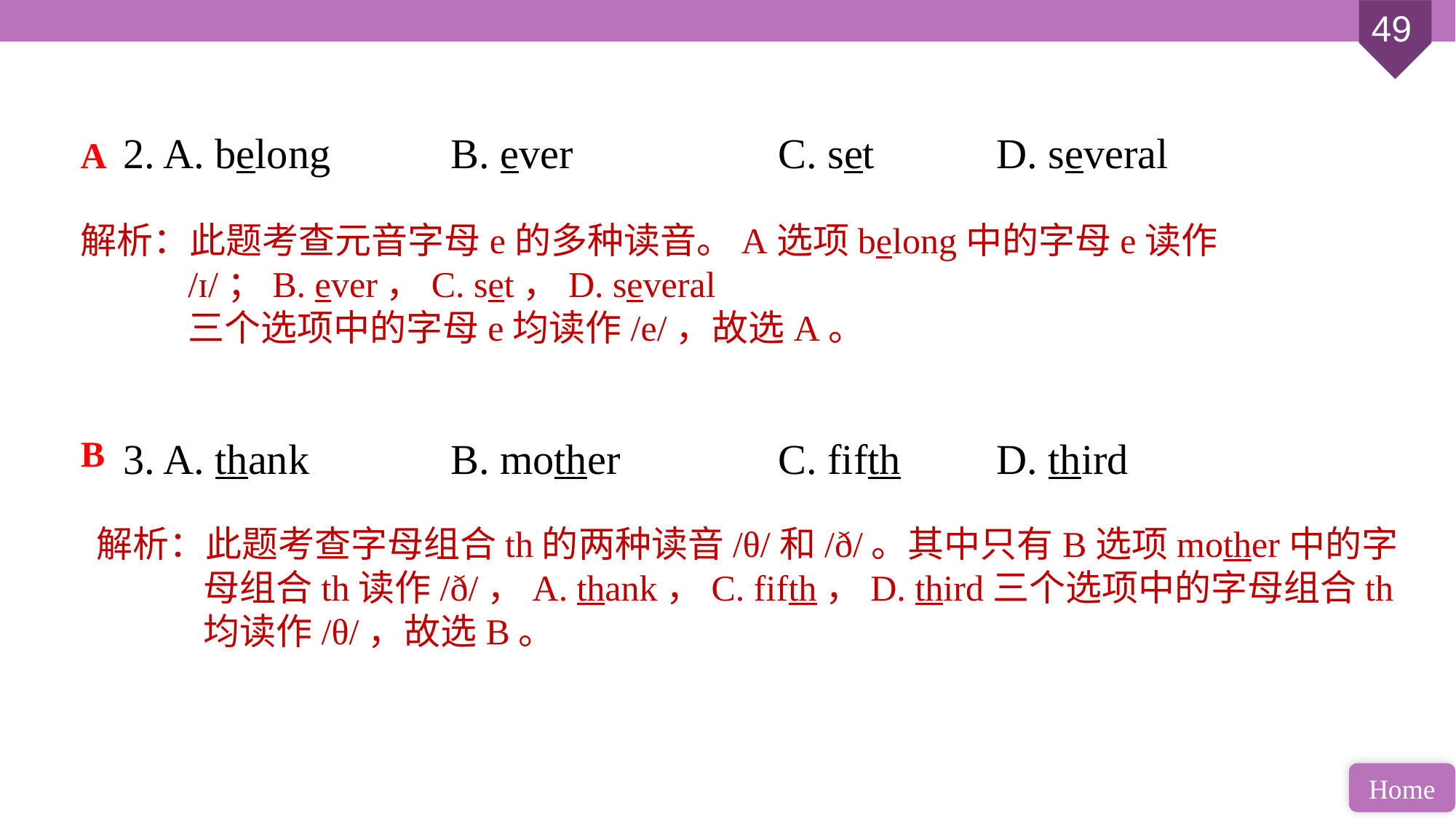

2. A. belong 		B. ever 		C. set 		D. several

3. A. thank 		B. mother		C. fifth 	D. third
A
解析：此题考查元音字母e的多种读音。A选项belong中的字母e读作/ɪ/；B. ever，C. set，D. several 三个选项中的字母e均读作/e/，故选A。
B
解析：此题考查字母组合th的两种读音/θ/和/ð/。其中只有B选项mother中的字母组合th读作/ð/，A. thank，C. fifth，D. third三个选项中的字母组合th均读作/θ/，故选B。